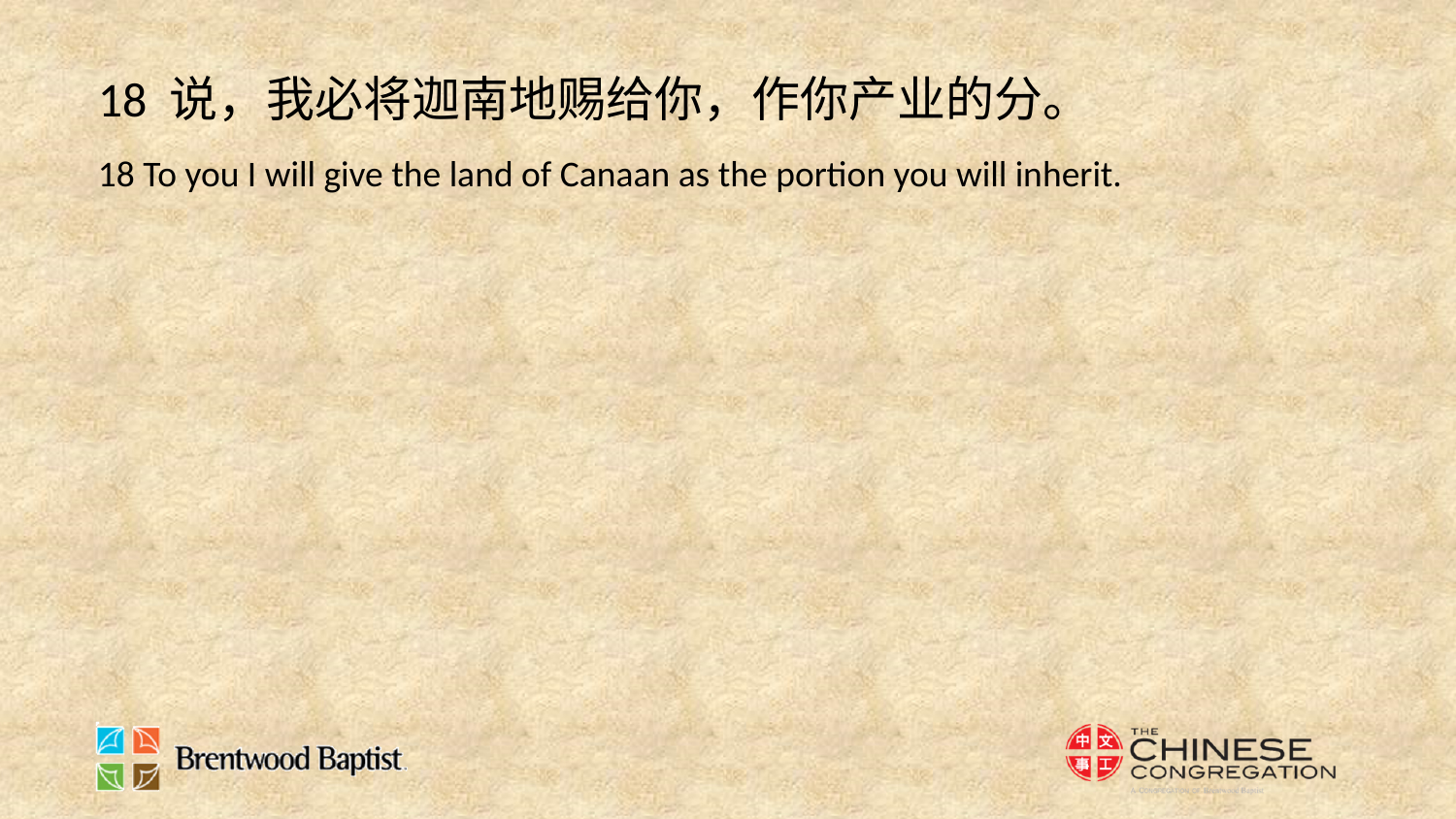

18 说，我必将迦南地赐给你，作你产业的分。

18 To you I will give the land of Canaan as the portion you will inherit.